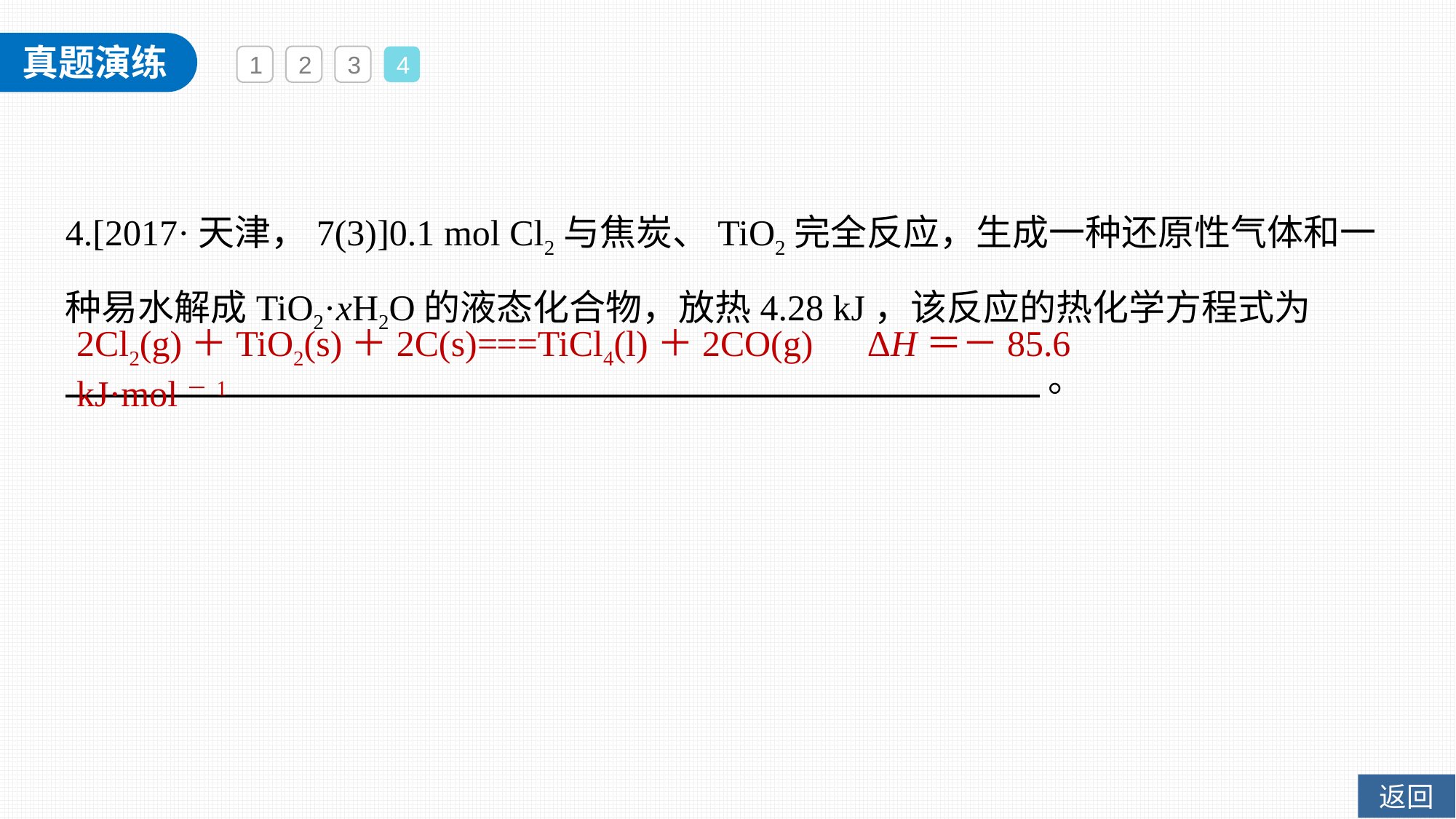

1
2
3
4
4.[2017·天津，7(3)]0.1 mol Cl2与焦炭、TiO2完全反应，生成一种还原性气体和一种易水解成TiO2·xH2O的液态化合物，放热4.28 kJ，该反应的热化学方程式为
                                                                                                                       。
2Cl2(g)＋TiO2(s)＋2C(s)===TiCl4(l)＋2CO(g)　ΔH＝－85.6 kJ·mol－1
返回